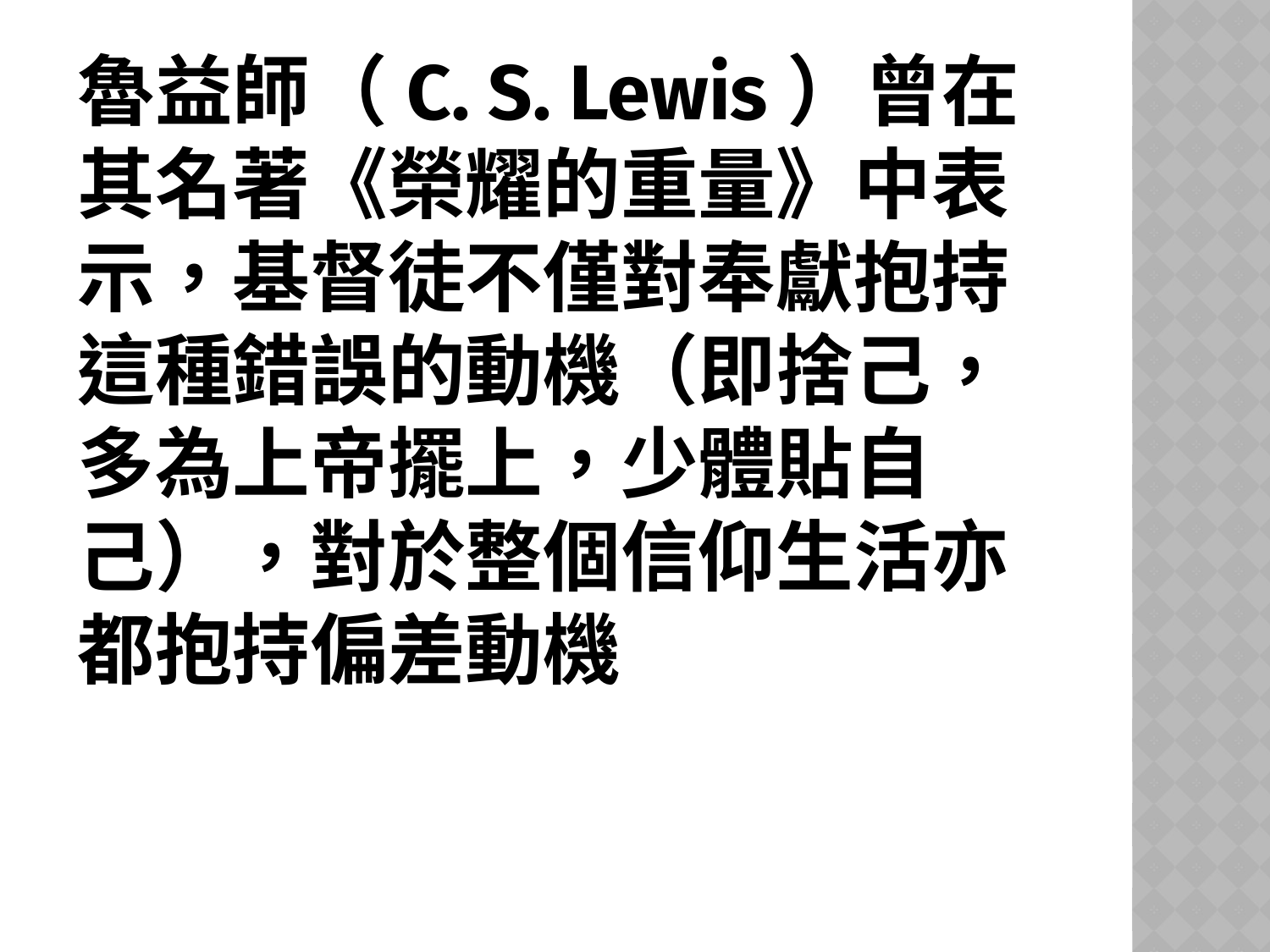

魯益師（C. S. Lewis）曾在其名著《榮耀的重量》中表示，基督徒不僅對奉獻抱持這種錯誤的動機（即捨己，多為上帝擺上，少體貼自己），對於整個信仰生活亦都抱持偏差動機